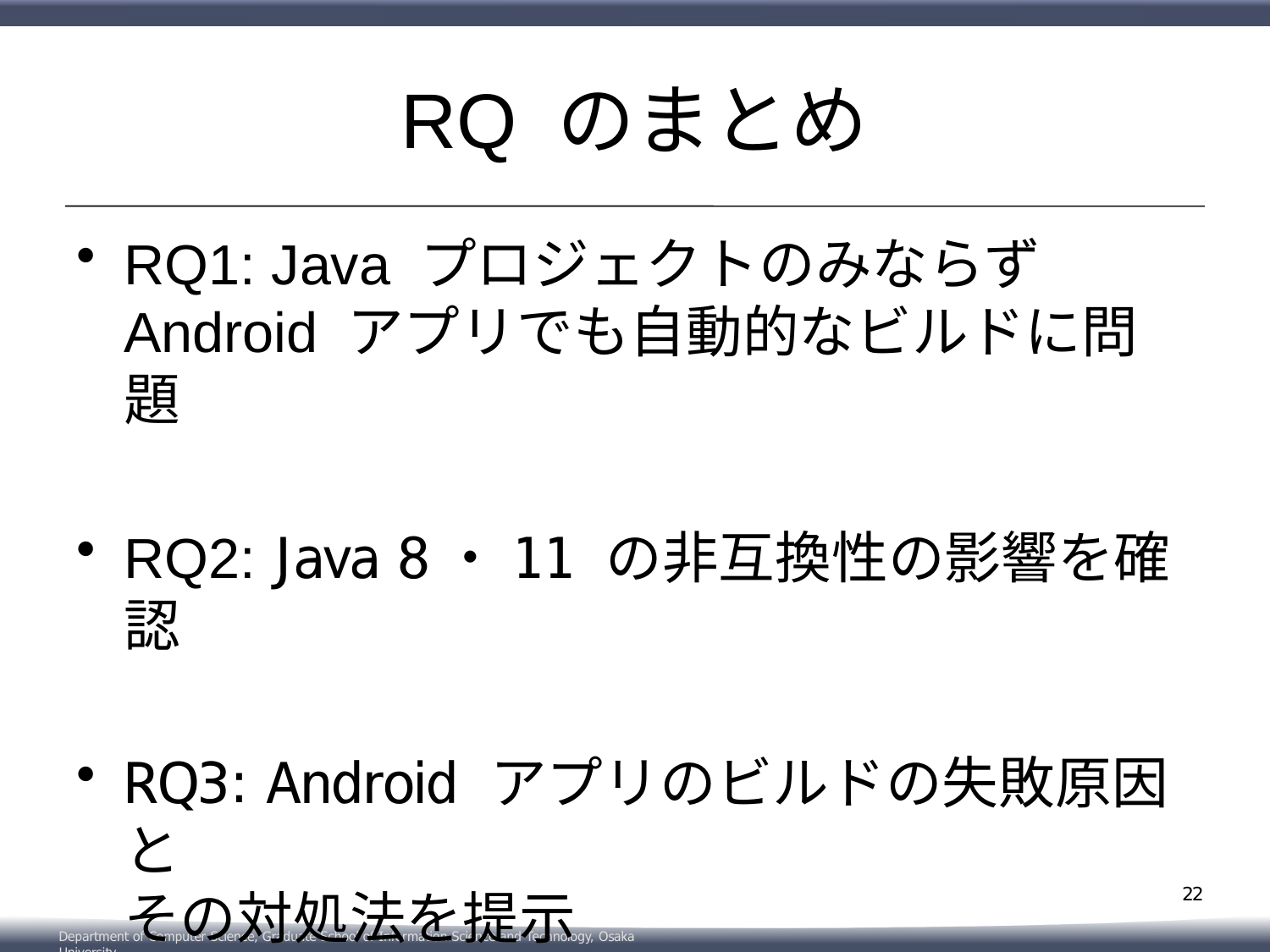

# RQ のまとめ
RQ1: Java プロジェクトのみならずAndroid アプリでも自動的なビルドに問題

RQ2: Java 8・11 の非互換性の影響を確認

RQ3: Android アプリのビルドの失敗原因と
その対処法を提示

22